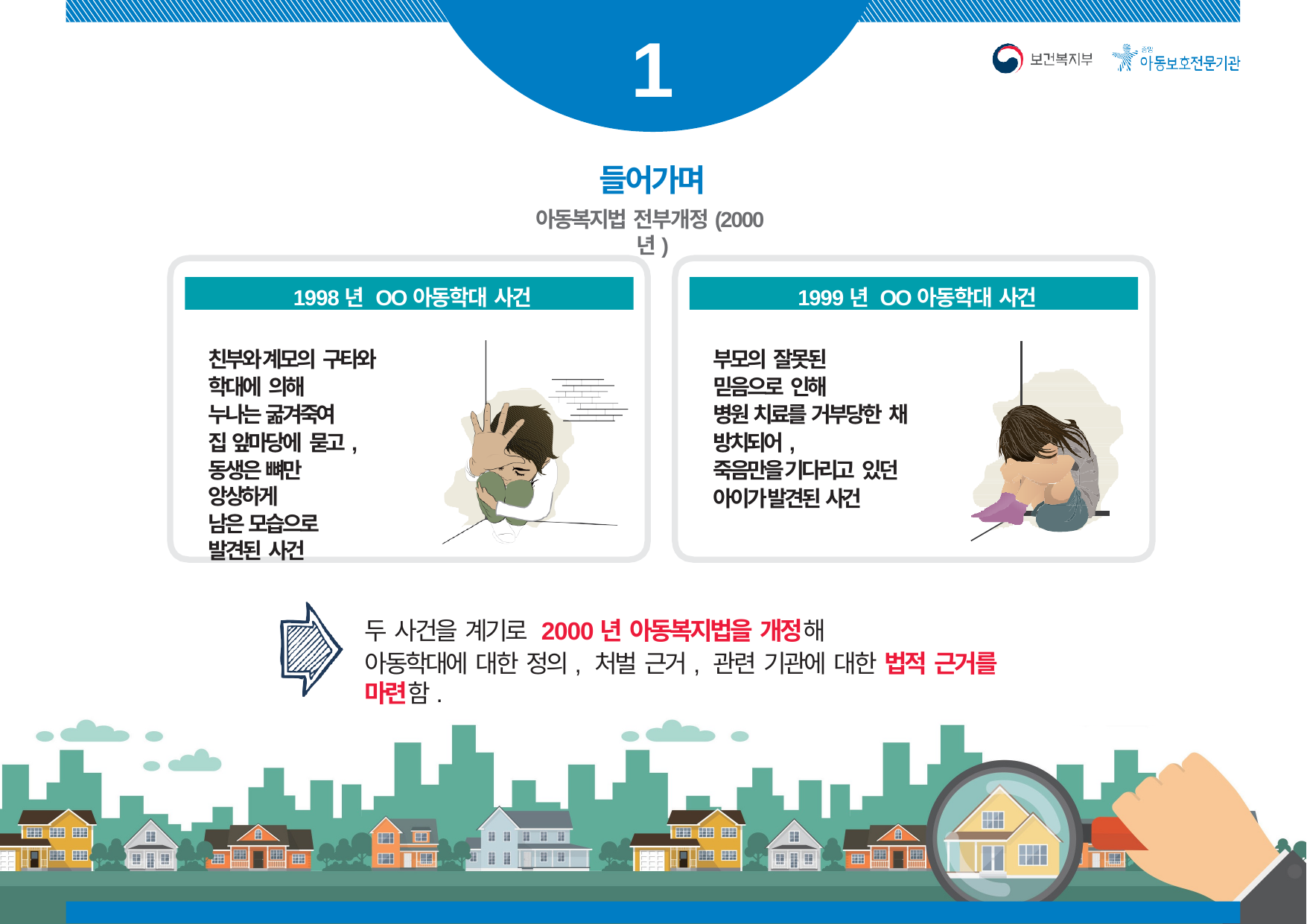

1

# 들어가며
아동복지법 전부개정(2000년)

1998년 OO아동학대 사건
1999년 OO아동학대 사건

친부와 계모의 구타와  학대에 의해
누나는 굶겨죽여  집 앞마당에 묻고,
동생은 뼈만 앙상하게
남은 모습으로 발견된 사건
부모의 잘못된  믿음으로 인해
병원 치료를 거부당한 채  방치되어,
죽음만을 기다리고 있던  아이가 발견된 사건

두 사건을 계기로 2000년 아동복지법을 개정해
아동학대에 대한 정의, 처벌 근거, 관련 기관에 대한 법적 근거를 마련함.